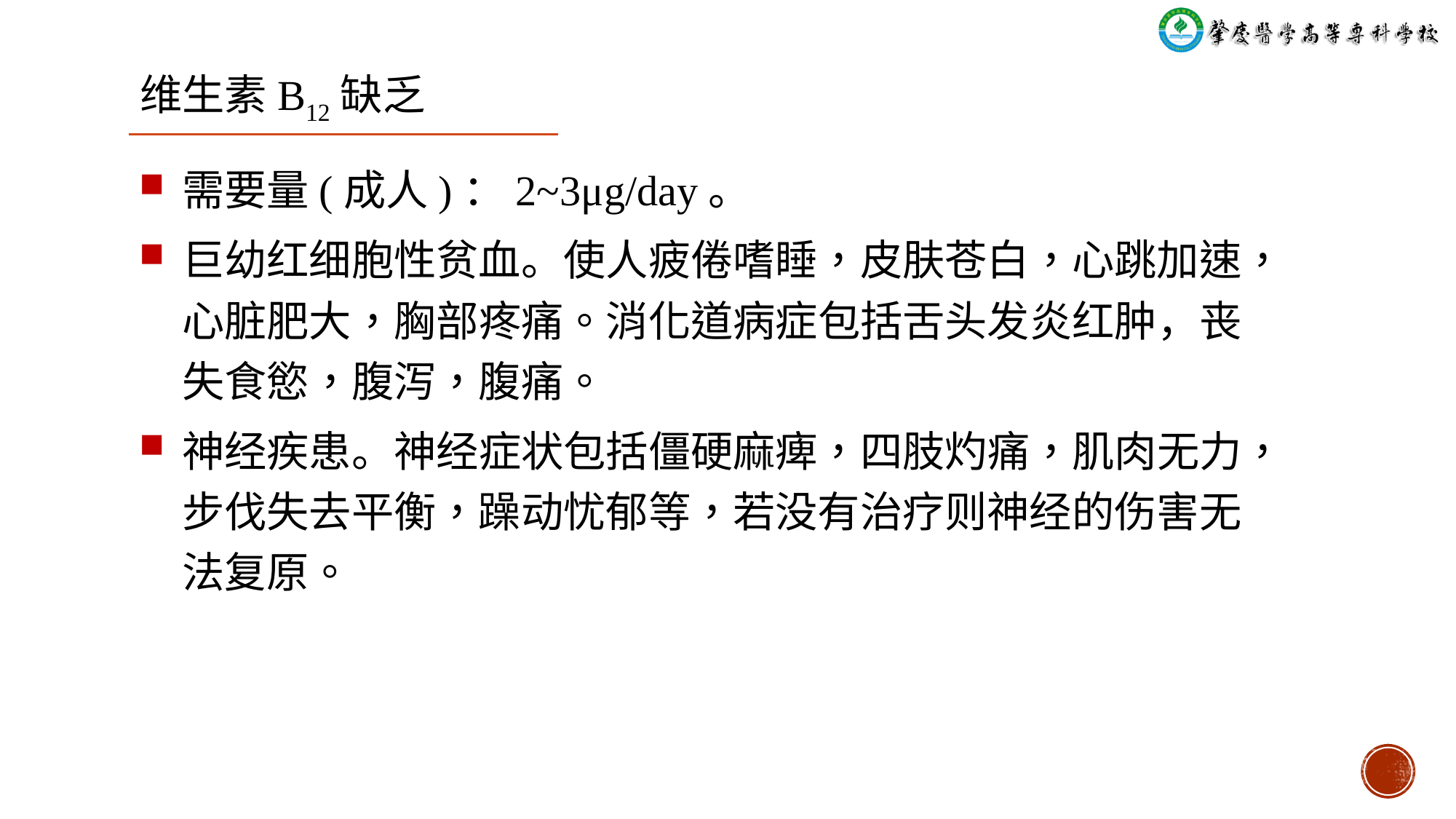

维生素B12缺乏
需要量(成人)：2~3μg/day。
巨幼红细胞性贫血。使人疲倦嗜睡，皮肤苍白，心跳加速，心脏肥大，胸部疼痛。消化道病症包括舌头发炎红肿，丧失食慾，腹泻，腹痛。
神经疾患。神经症状包括僵硬麻痺，四肢灼痛，肌肉无力，步伐失去平衡，躁动忧郁等，若没有治疗则神经的伤害无法复原。